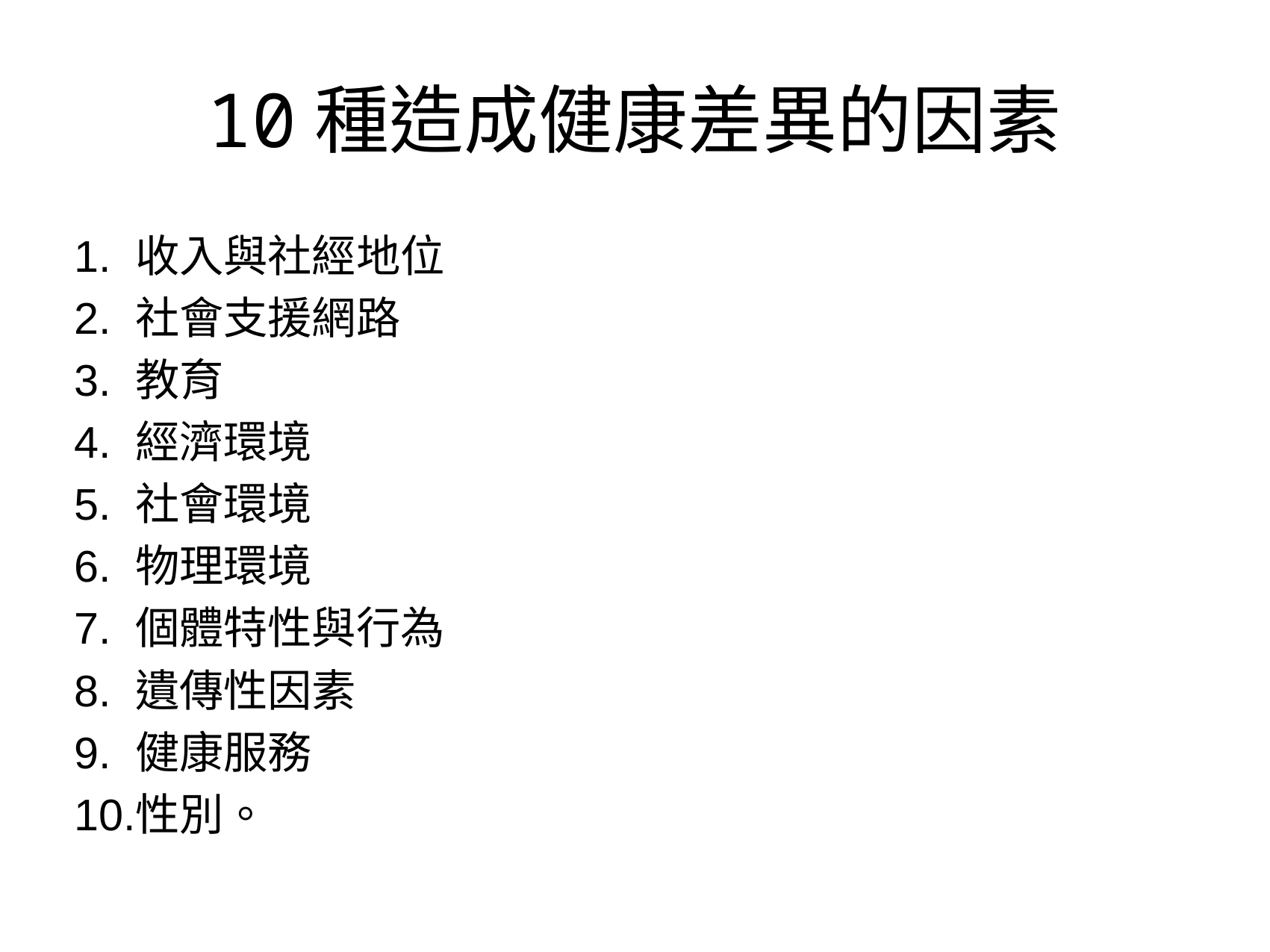

# 10種造成健康差異的因素
收入與社經地位
社會支援網路
教育
經濟環境
社會環境
物理環境
個體特性與行為
遺傳性因素
健康服務
性別。